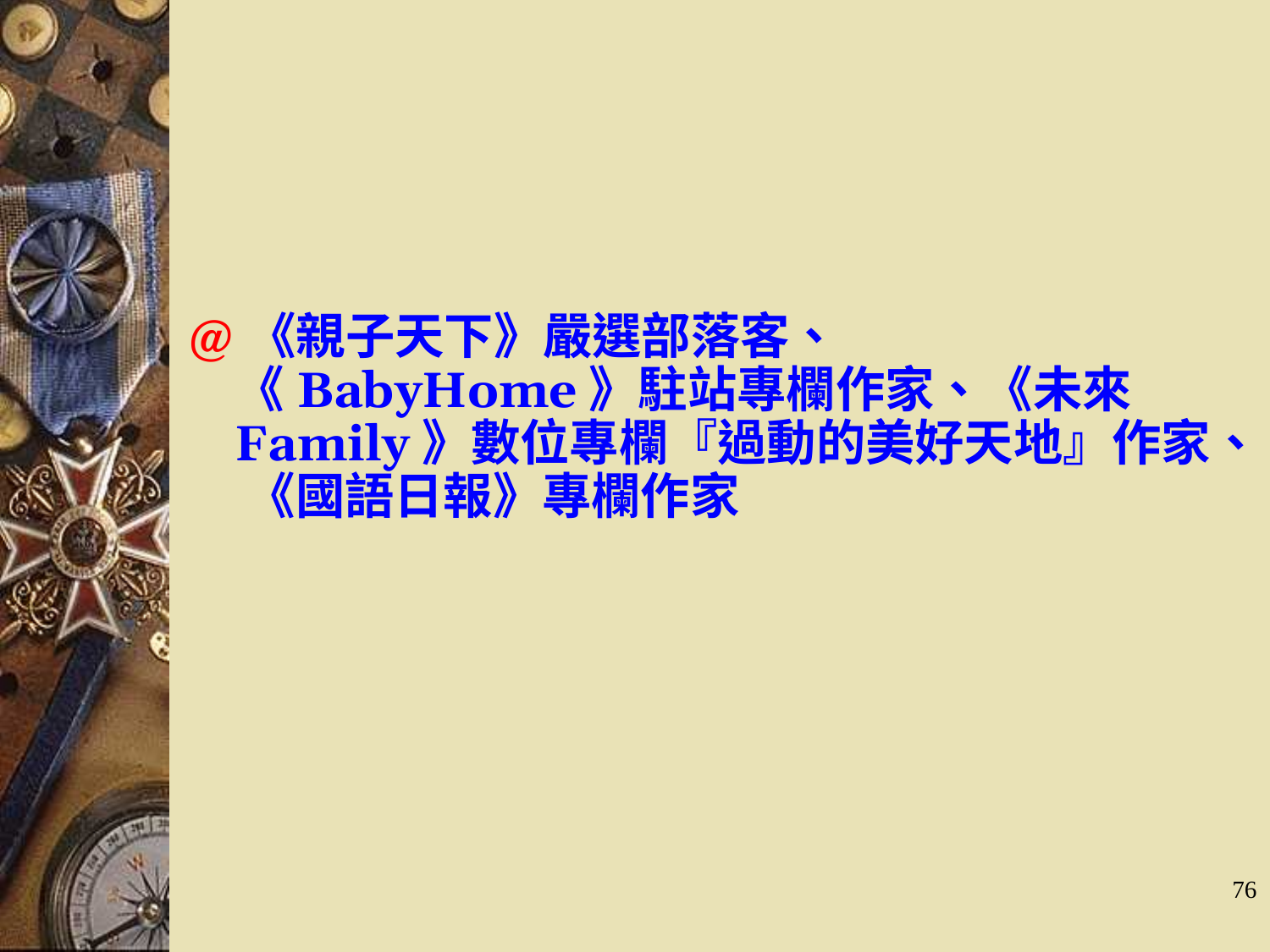

#

@《親子天下》嚴選部落客、《BabyHome》駐站專欄作家、《未來Family》數位專欄『過動的美好天地』作家、 《國語日報》專欄作家

76